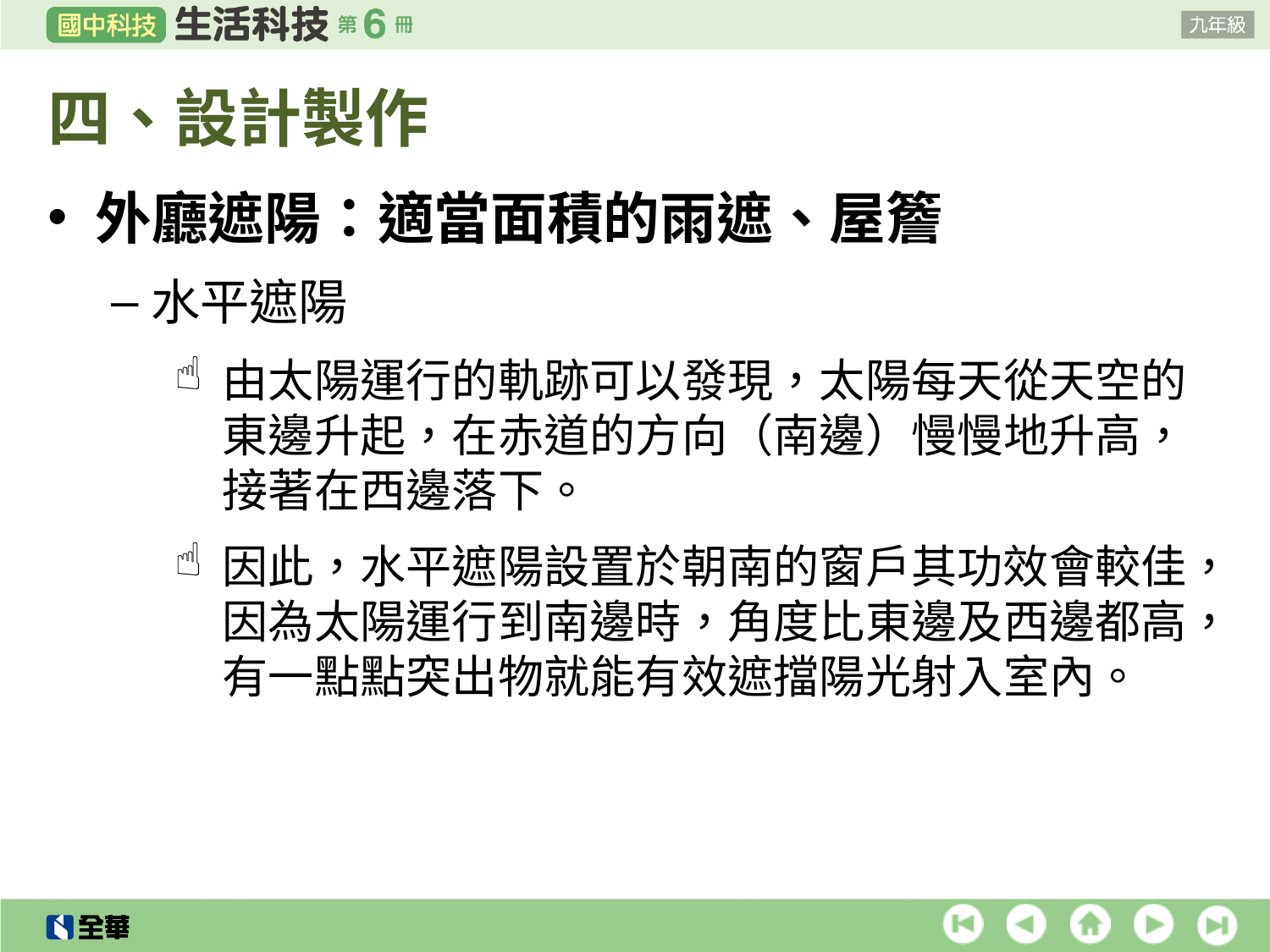

# 四、設計製作
外廳遮陽：適當面積的雨遮、屋簷
水平遮陽
由太陽運行的軌跡可以發現，太陽每天從天空的東邊升起，在赤道的方向（南邊）慢慢地升高，接著在西邊落下。
因此，水平遮陽設置於朝南的窗戶其功效會較佳，因為太陽運行到南邊時，角度比東邊及西邊都高，有一點點突出物就能有效遮擋陽光射入室內。